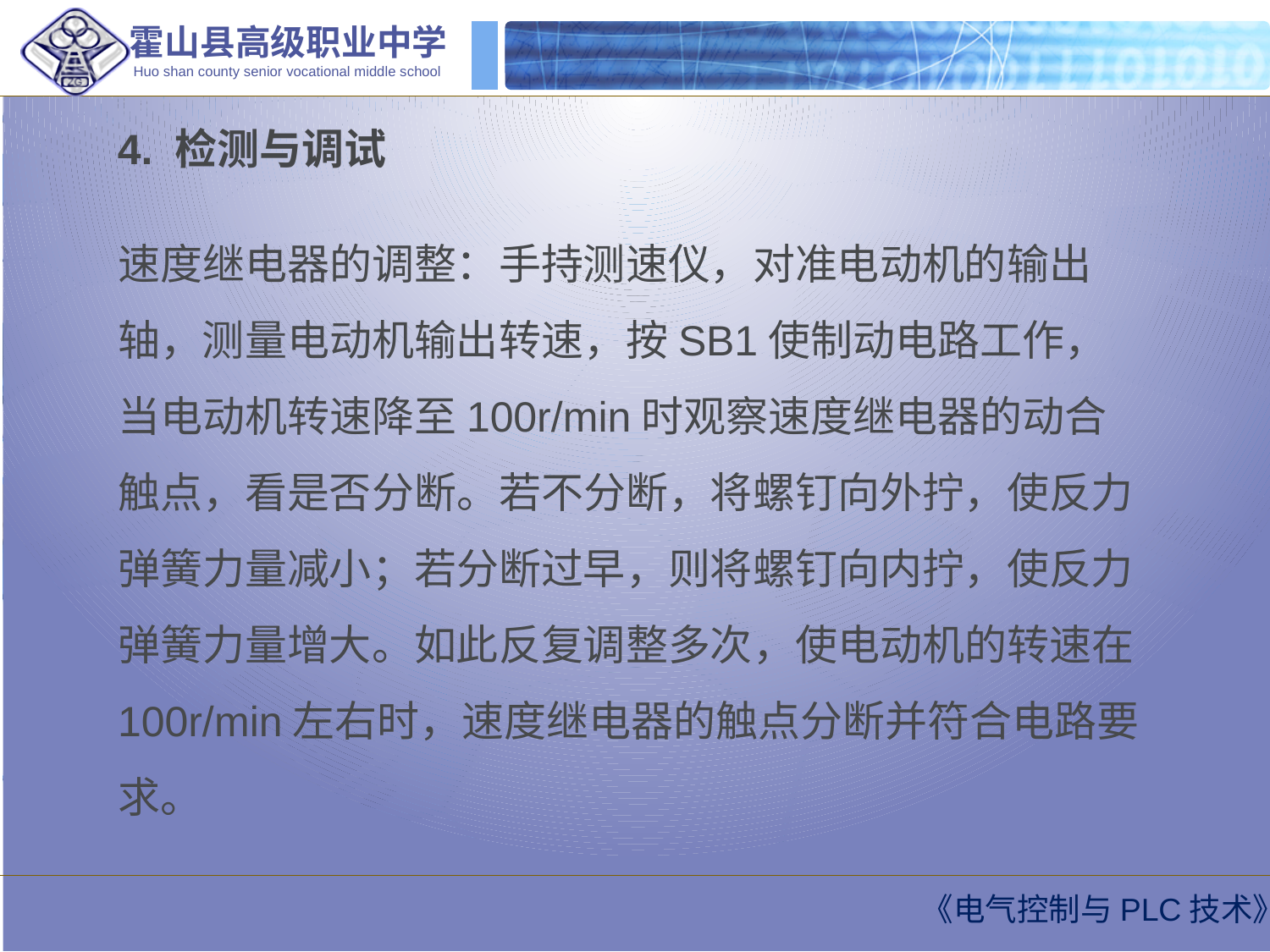

4. 检测与调试
速度继电器的调整：手持测速仪，对准电动机的输出轴，测量电动机输出转速，按SB1使制动电路工作，当电动机转速降至100r/min时观察速度继电器的动合触点，看是否分断。若不分断，将螺钉向外拧，使反力弹簧力量减小；若分断过早，则将螺钉向内拧，使反力弹簧力量增大。如此反复调整多次，使电动机的转速在100r/min左右时，速度继电器的触点分断并符合电路要求。